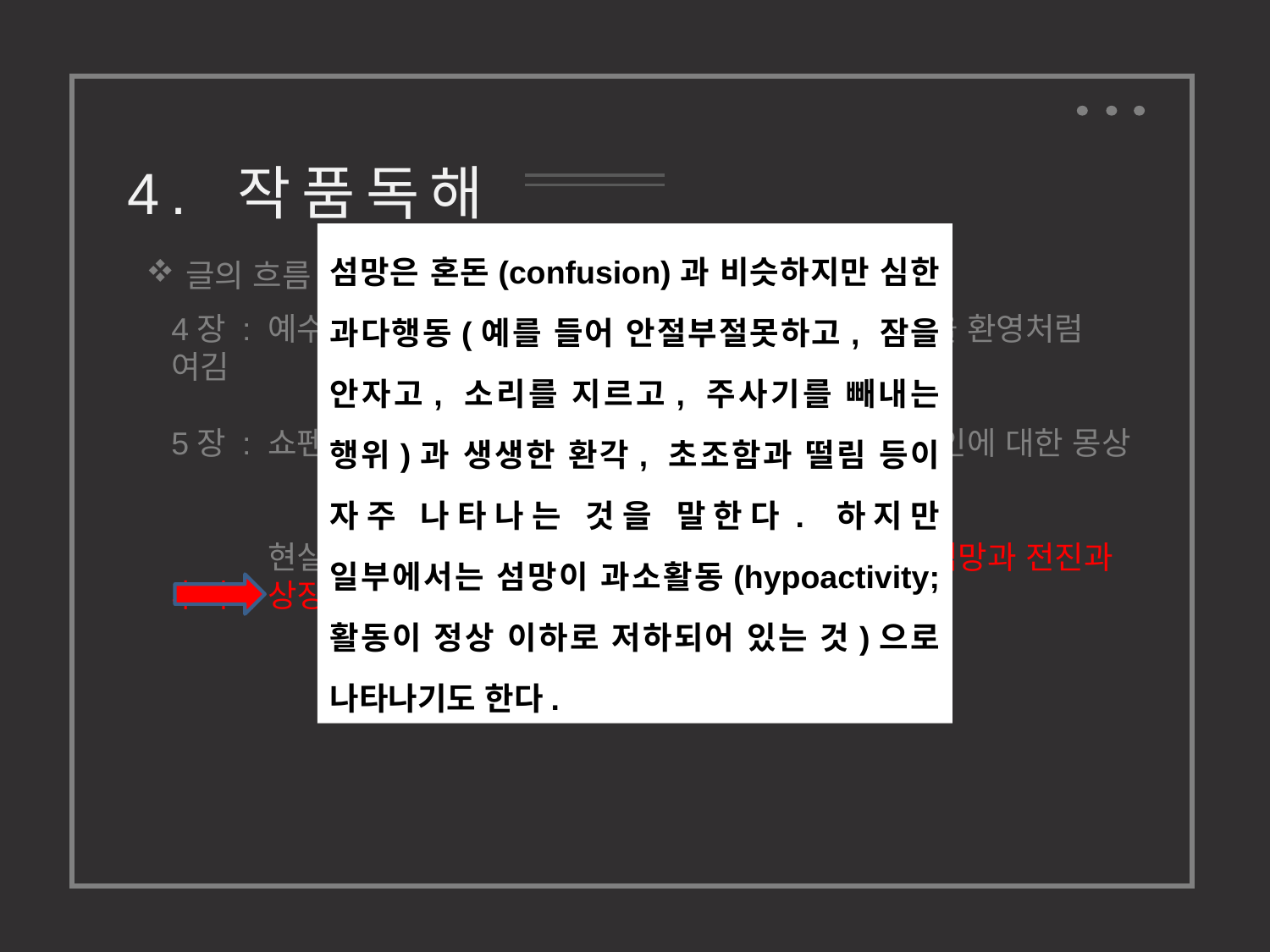

4. 작품독해
섬망은 혼돈(confusion)과 비슷하지만 심한 과다행동(예를 들어 안절부절못하고, 잠을 안자고, 소리를 지르고, 주사기를 빼내는 행위)과 생생한 환각, 초조함과 떨림 등이 자주 나타나는 것을 말한다. 하지만 일부에서는 섬망이 과소활동(hypoactivity; 활동이 정상 이하로 저하되어 있는 것)으로 나타나기도 한다.
글의 흐름 – 반복과 변주
4장 : 예수와 노자의 환영을 만남, 집시 여자들과의 만남을 환영처럼 여김

5장 : 쇼펜하우어와의 만남, 한 때 사랑했던 젊은 집시 여인에 대한 몽상

          현실에서의 사건이 서술되기는 하나, 독서에 대한 섬망과 전진과 후퇴가 상징요소들을 통해 반복적으로 드러남.